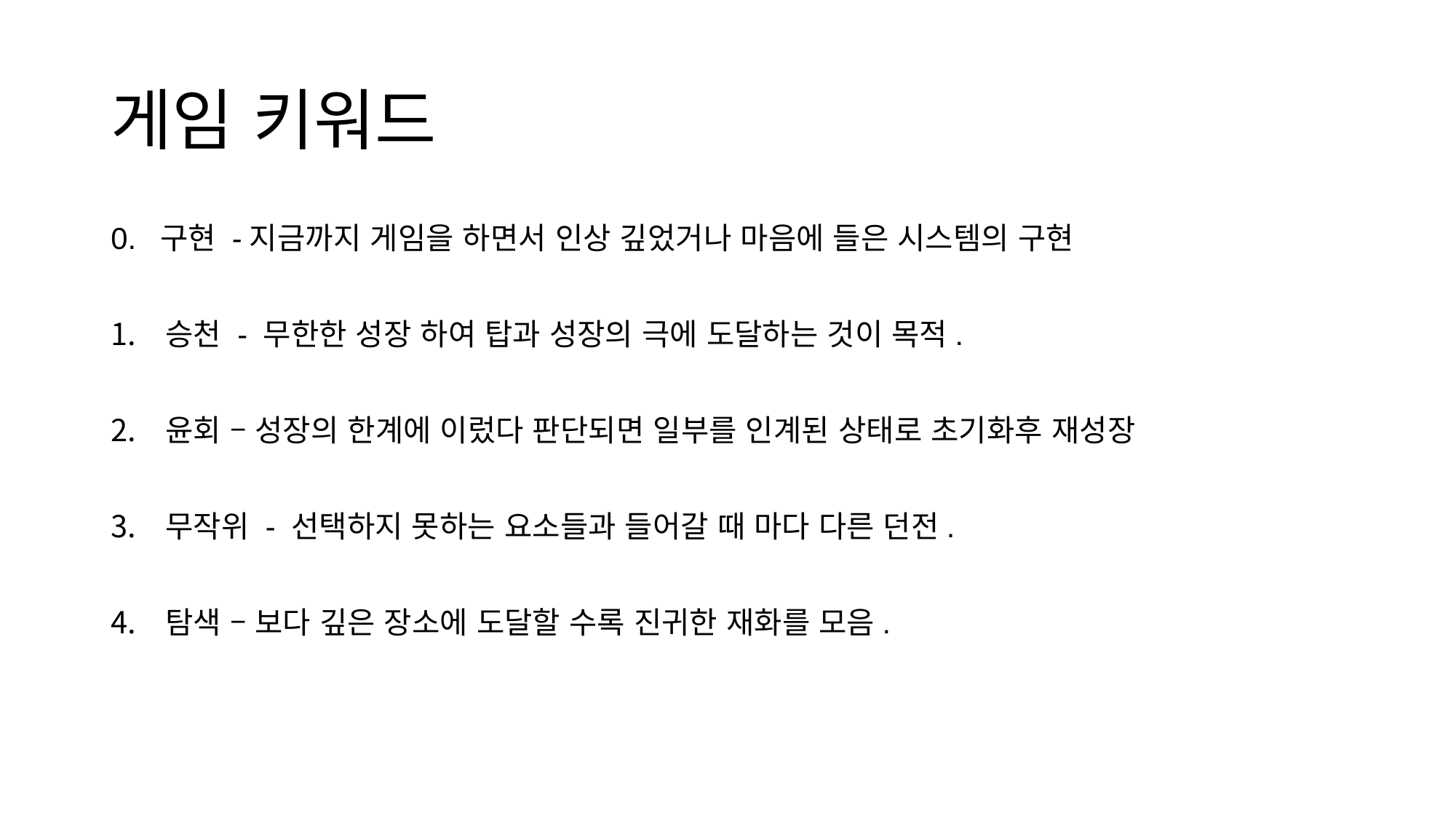

# 게임 키워드
0.  구현 -지금까지 게임을 하면서 인상 깊었거나 마음에 들은 시스템의 구현

승천 - 무한한 성장 하여 탑과 성장의 극에 도달하는 것이 목적.

윤회 – 성장의 한계에 이렀다 판단되면 일부를 인계된 상태로 초기화후 재성장

무작위 - 선택하지 못하는 요소들과 들어갈 때 마다 다른 던전.

탐색 – 보다 깊은 장소에 도달할 수록 진귀한 재화를 모음.